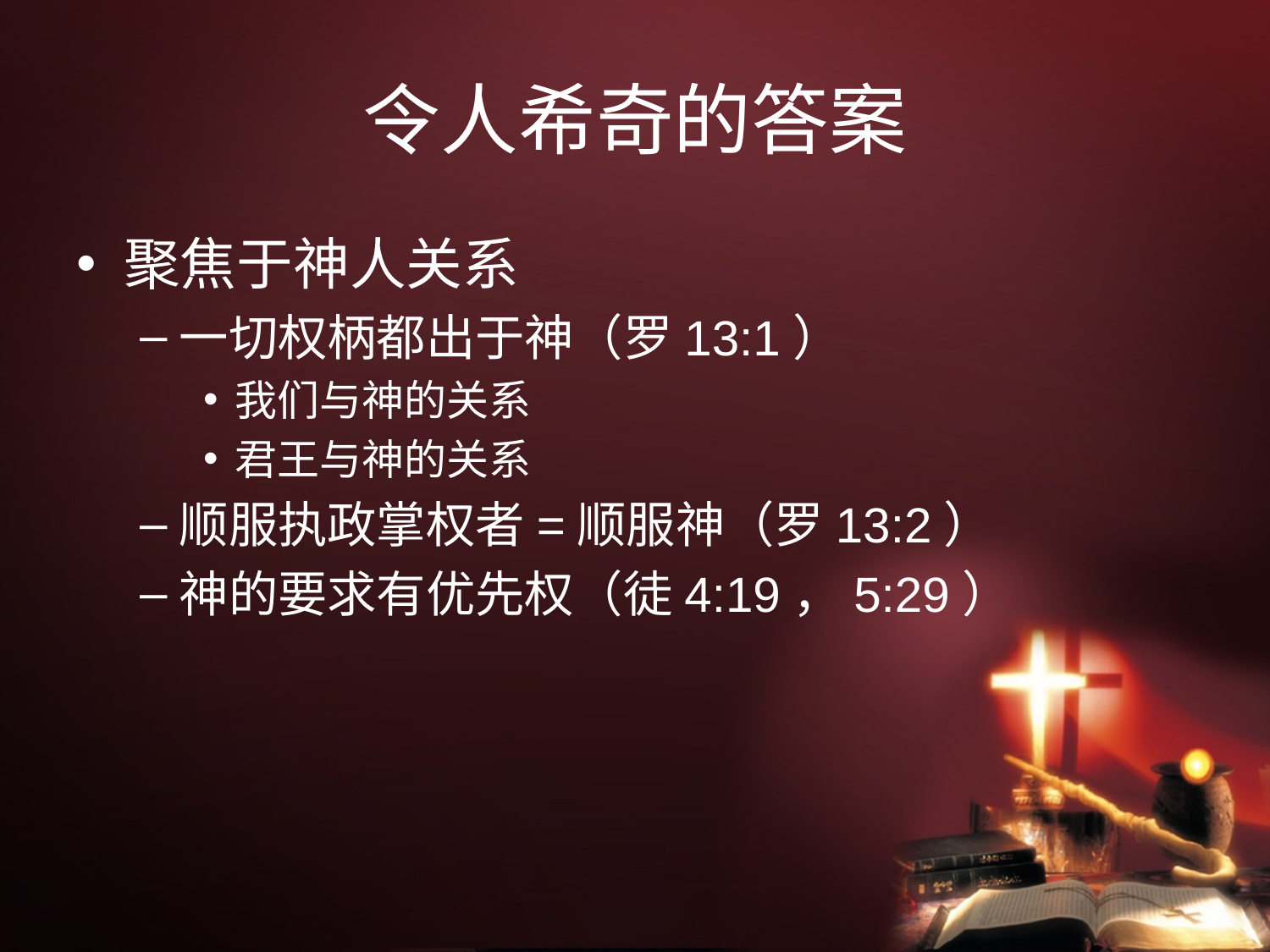

# 令人希奇的答案
聚焦于神人关系
一切权柄都出于神（罗13:1）
我们与神的关系
君王与神的关系
顺服执政掌权者=顺服神（罗13:2）
神的要求有优先权（徒4:19，5:29）